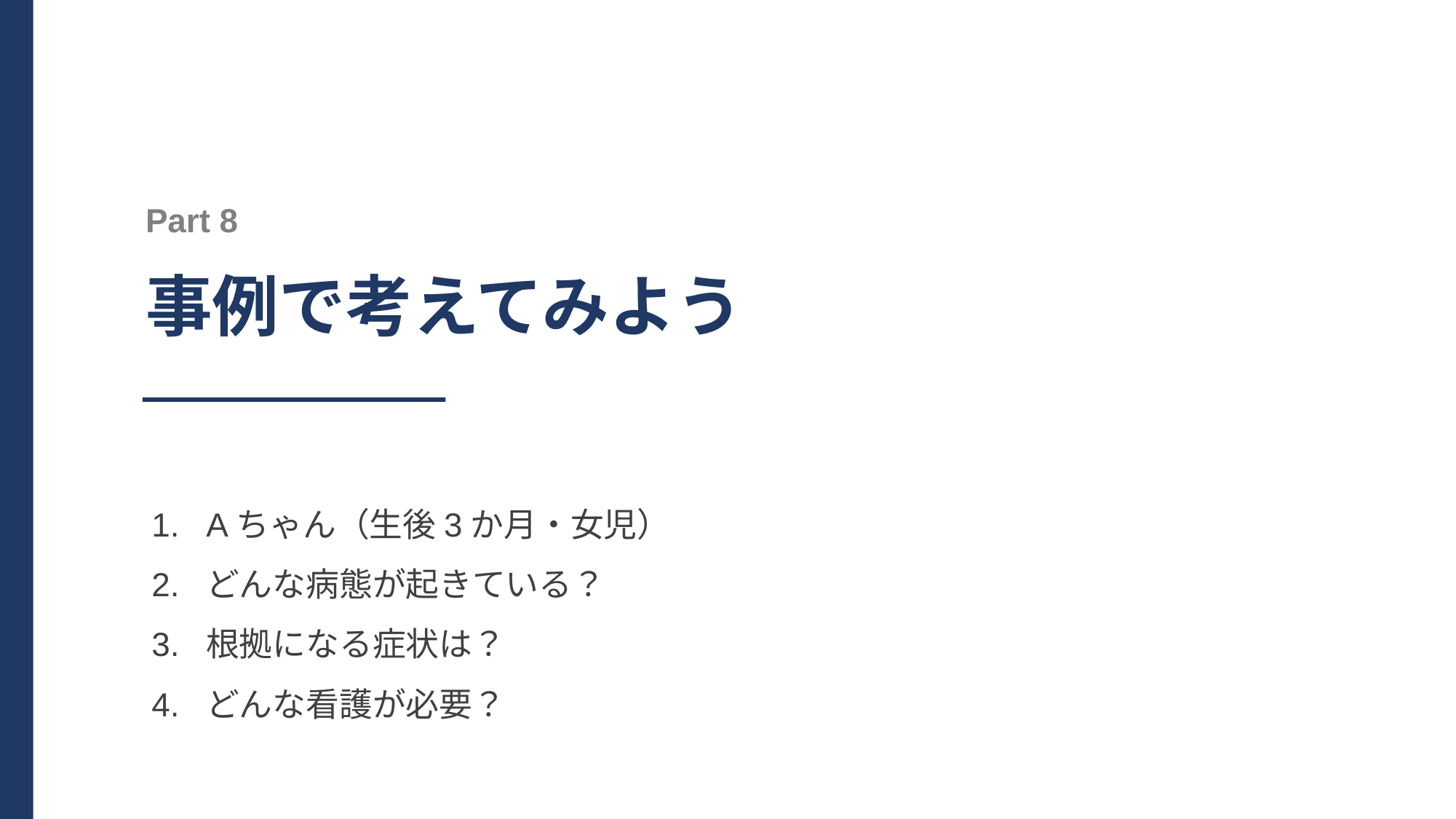

Part 8
事例で考えてみよう

Aちゃん（生後3か月・女児）
どんな病態が起きている？
根拠になる症状は？
どんな看護が必要？